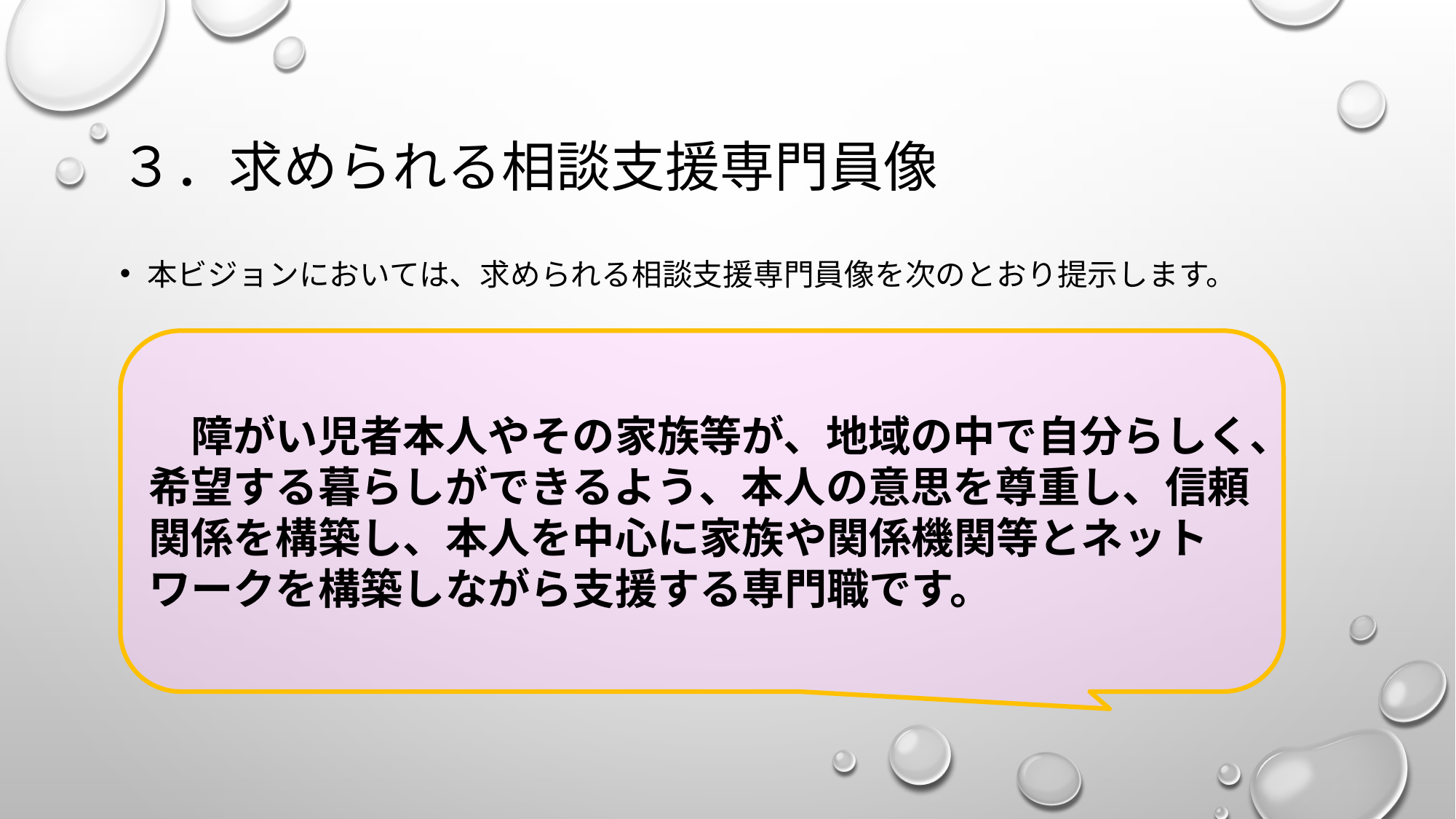

# ３．求められる相談支援専門員像
本ビジョンにおいては、求められる相談支援専門員像を次のとおり提示します。
　障がい児者本人やその家族等が、地域の中で自分らしく、希望する暮らしができるよう、本人の意思を尊重し、信頼関係を構築し、本人を中心に家族や関係機関等とネットワークを構築しながら支援する専門職です。